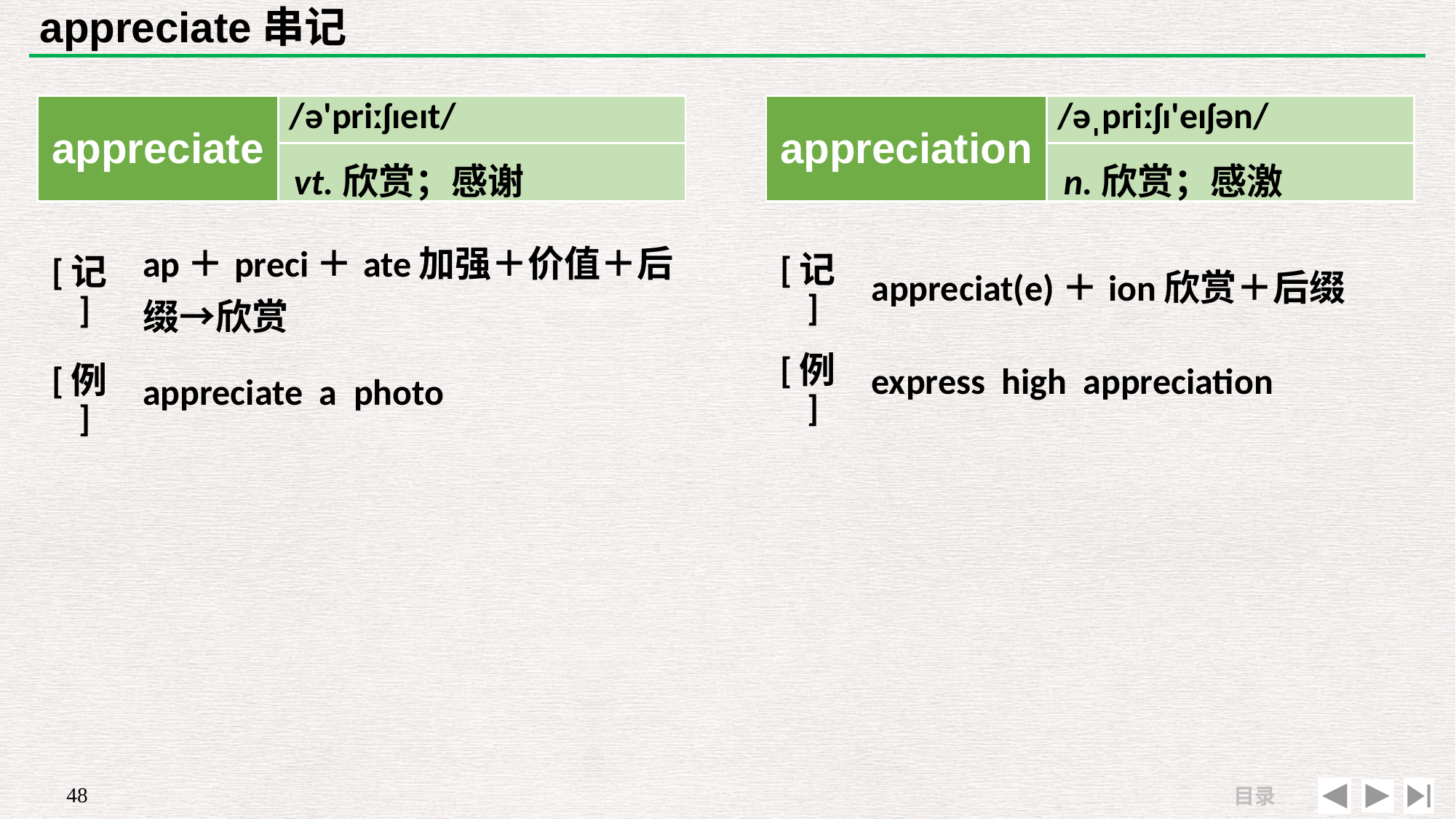

# appreciate串记

| appreciate | /ə'priːʃɪeɪt/ |
| --- | --- |
|  |  |
| appreciation | /əˌpriːʃɪ'eɪʃən/ |
| --- | --- |
|  |  |
vt.欣赏；感谢
n.欣赏；感激
| [记] | ap＋preci＋ate加强＋价值＋后缀→欣赏 |
| --- | --- |
| [例] | appreciate a photo |
| [记] | appreciat(e)＋ion欣赏＋后缀 |
| --- | --- |
| [例] | express high appreciation |